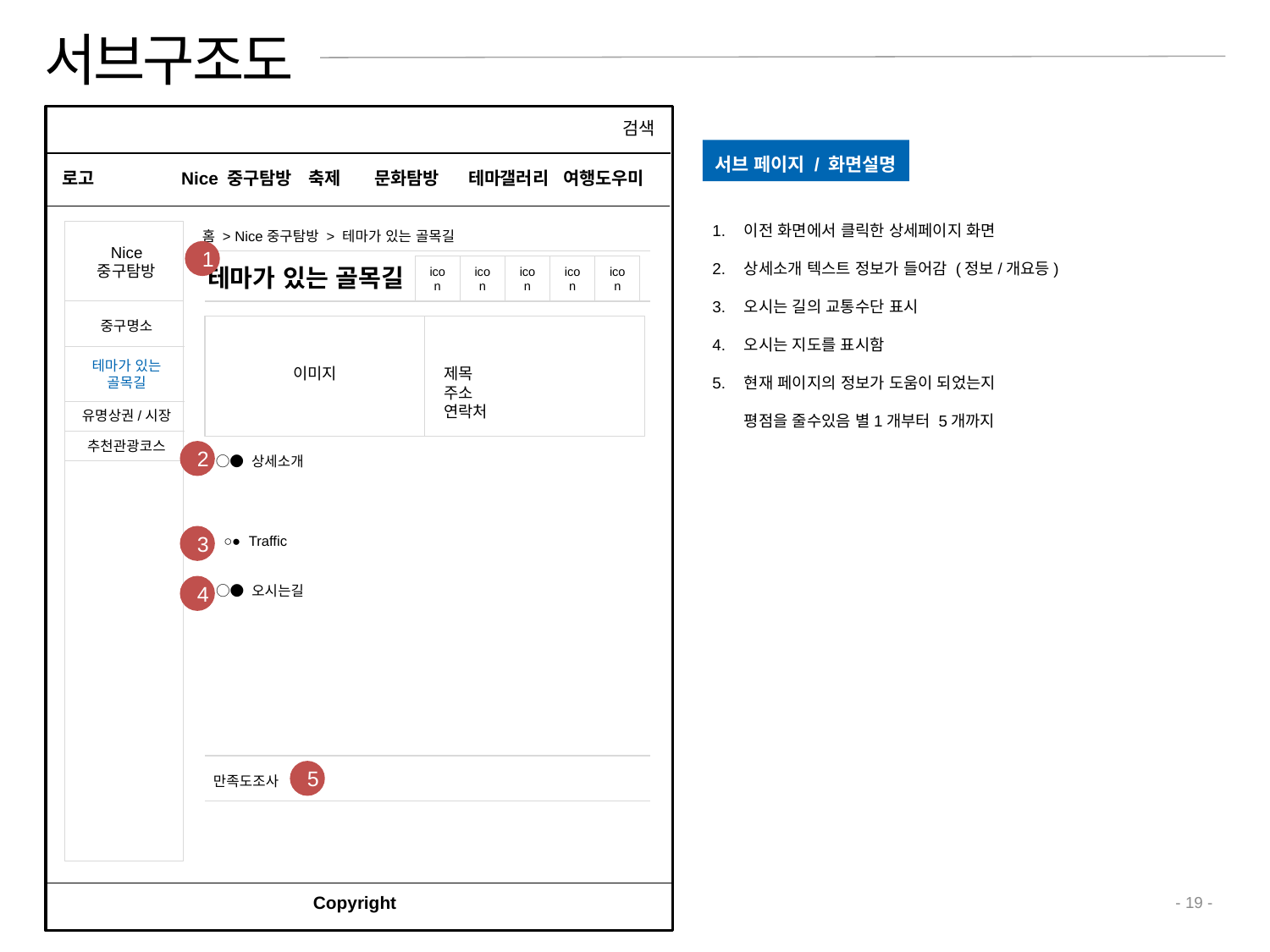

# 서브구조도
ㄷ
검색
서브 페이지 / 화면설명

로고
Nice 중구탐방	축제       문화탐방      테마갤러리   여행도우미
이전 화면에서 클릭한 상세페이지 화면
상세소개 텍스트 정보가 들어감 (정보/개요등)
오시는 길의 교통수단 표시
오시는 지도를 표시함
현재 페이지의 정보가 도움이 되었는지
	평점을 줄수있음 별1개부터 5개까지

Nice
중구탐방
홈 > Nice중구탐방 > 테마가 있는 골목길
1
테마가 있는 골목길
icon
icon
icon
icon
icon

중구명소

이미지

제목
주소
연락처
테마가 있는
골목길
유명상권/시장
추천관광코스
2
○● 상세소개
3
○●  Traffic
4
○● 오시는길
5
만족도조사
Copyright